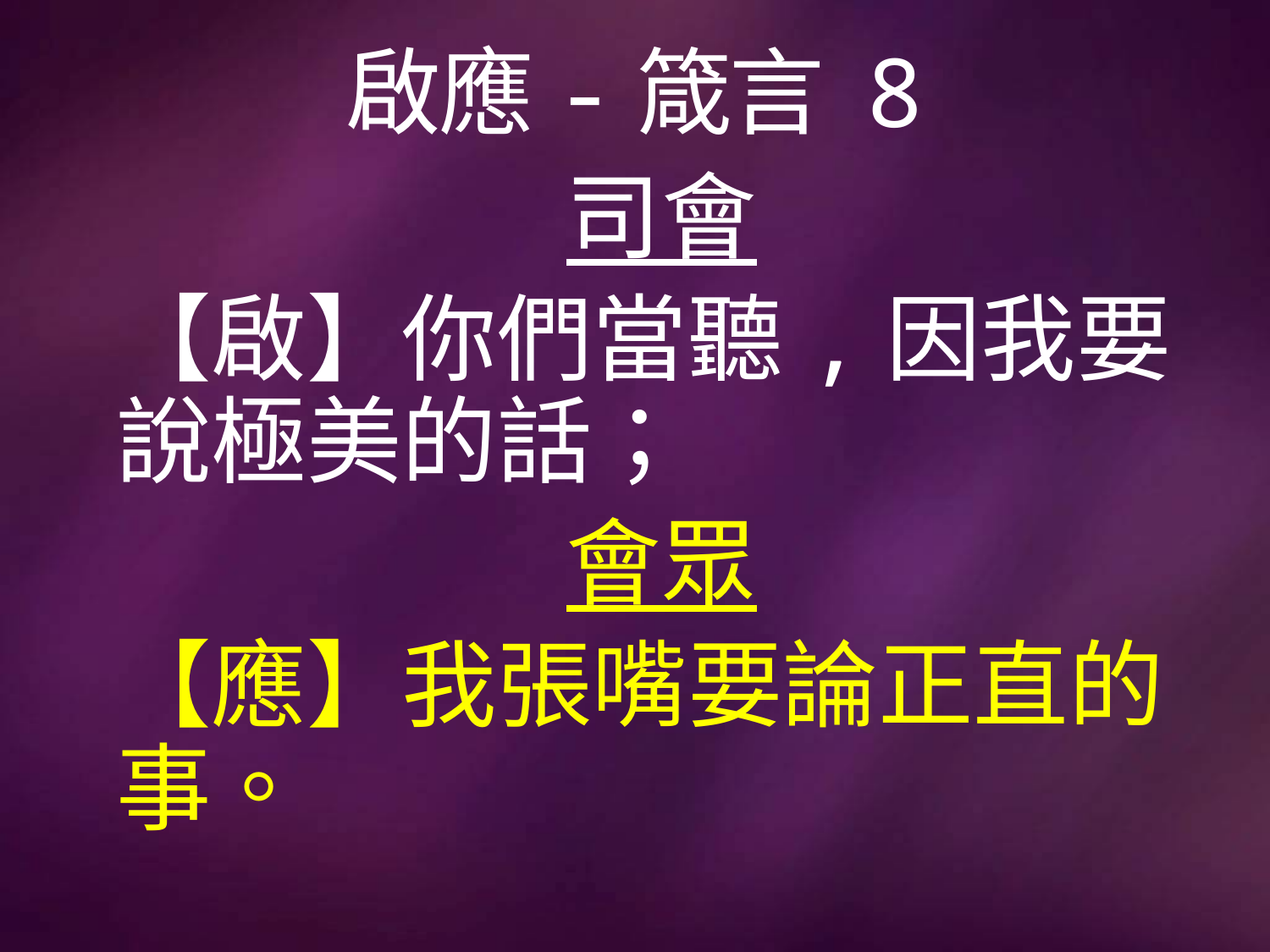

# 啟應-箴言 8
司會
【啟】你們當聽,因我要說極美的話；
會眾
【應】我張嘴要論正直的事。